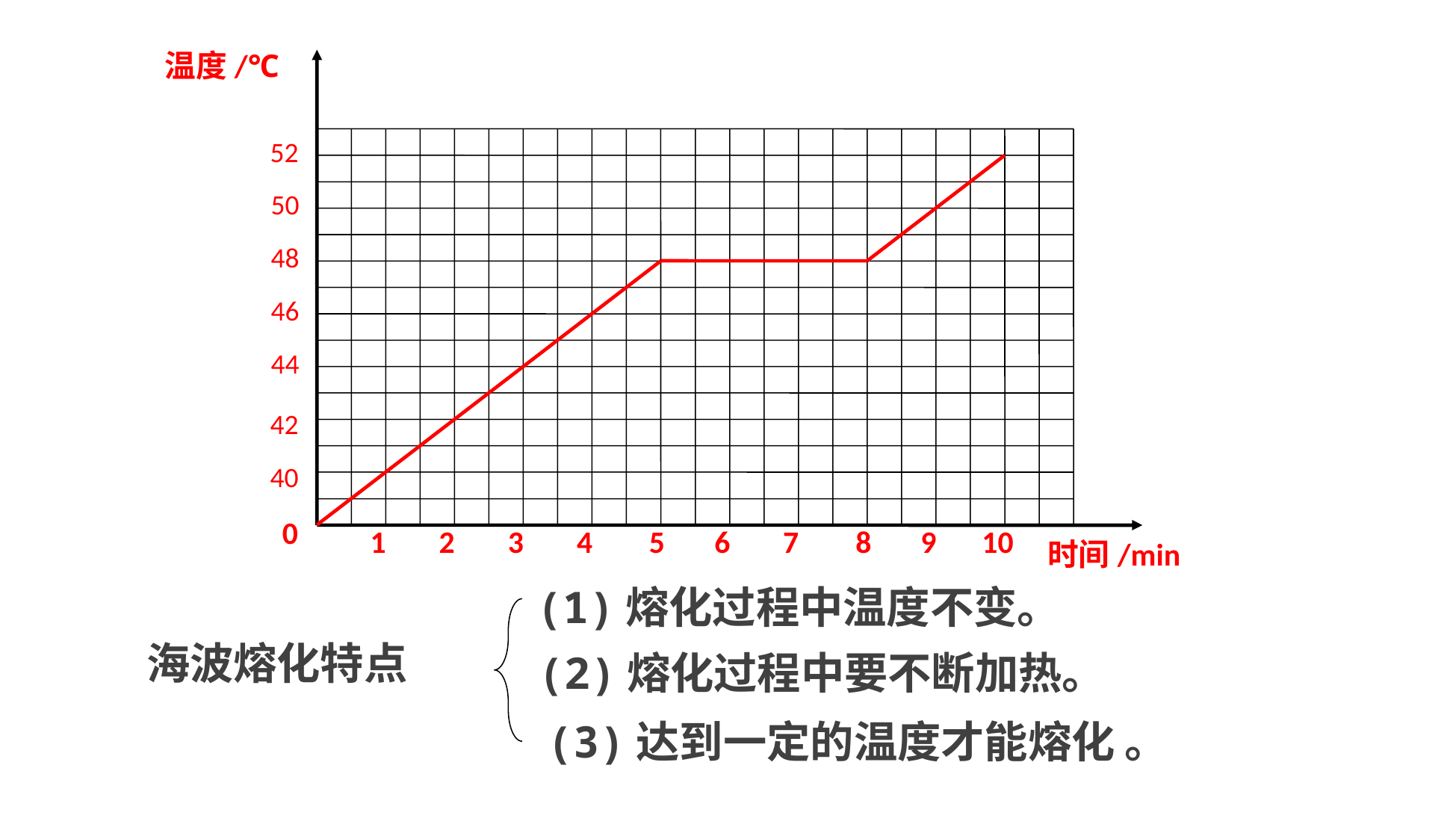

温度/℃

52
50
48
46
44
42
40
0
1
2
3
4
5
6
7
8
9
10
时间/min

(1)熔化过程中温度不变。

海波熔化特点
(2)熔化过程中要不断加热。
(3)达到一定的温度才能熔化 。